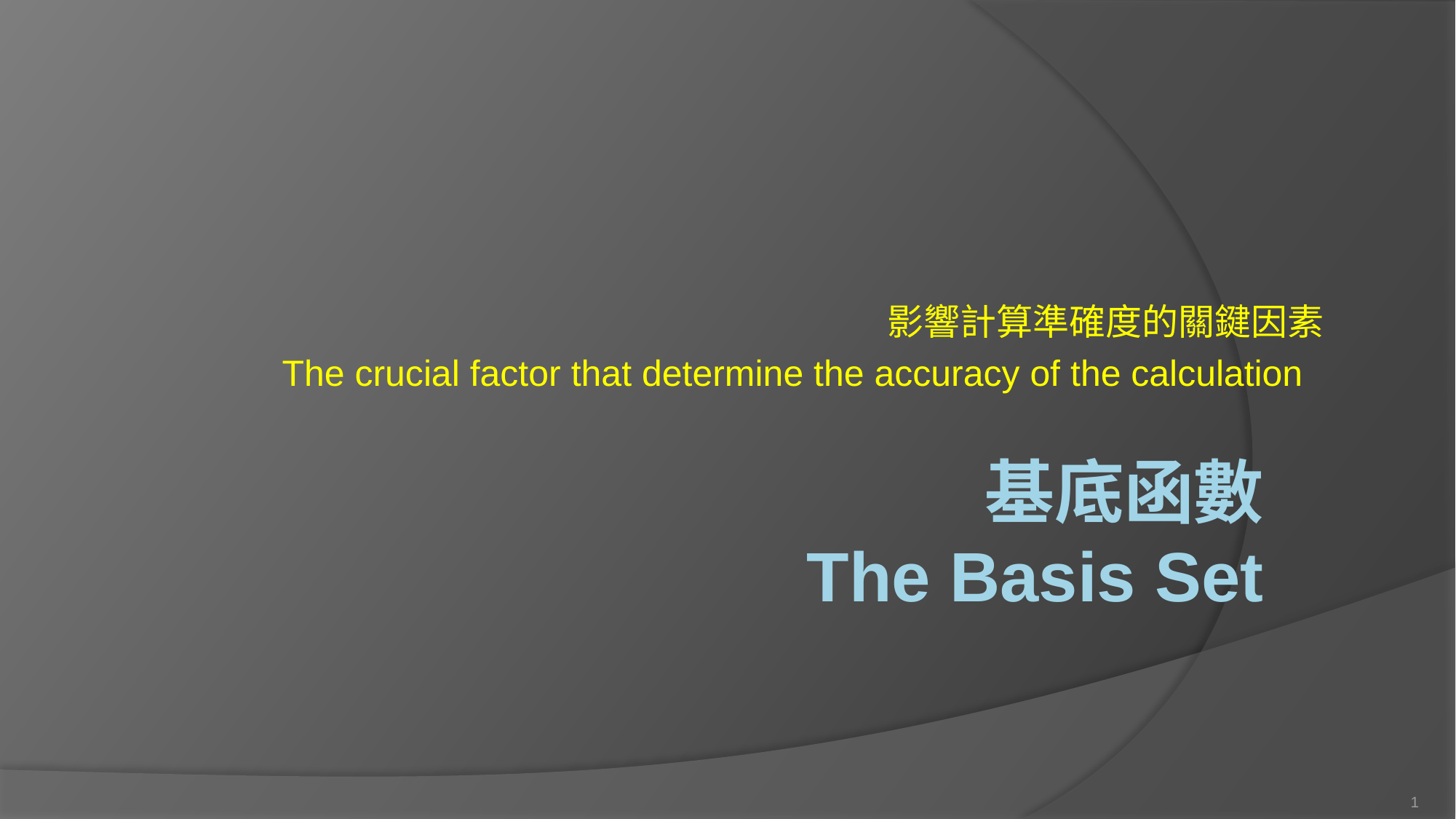

影響計算準確度的關鍵因素
The crucial factor that determine the accuracy of the calculation
# 基底函數 The Basis Set
1